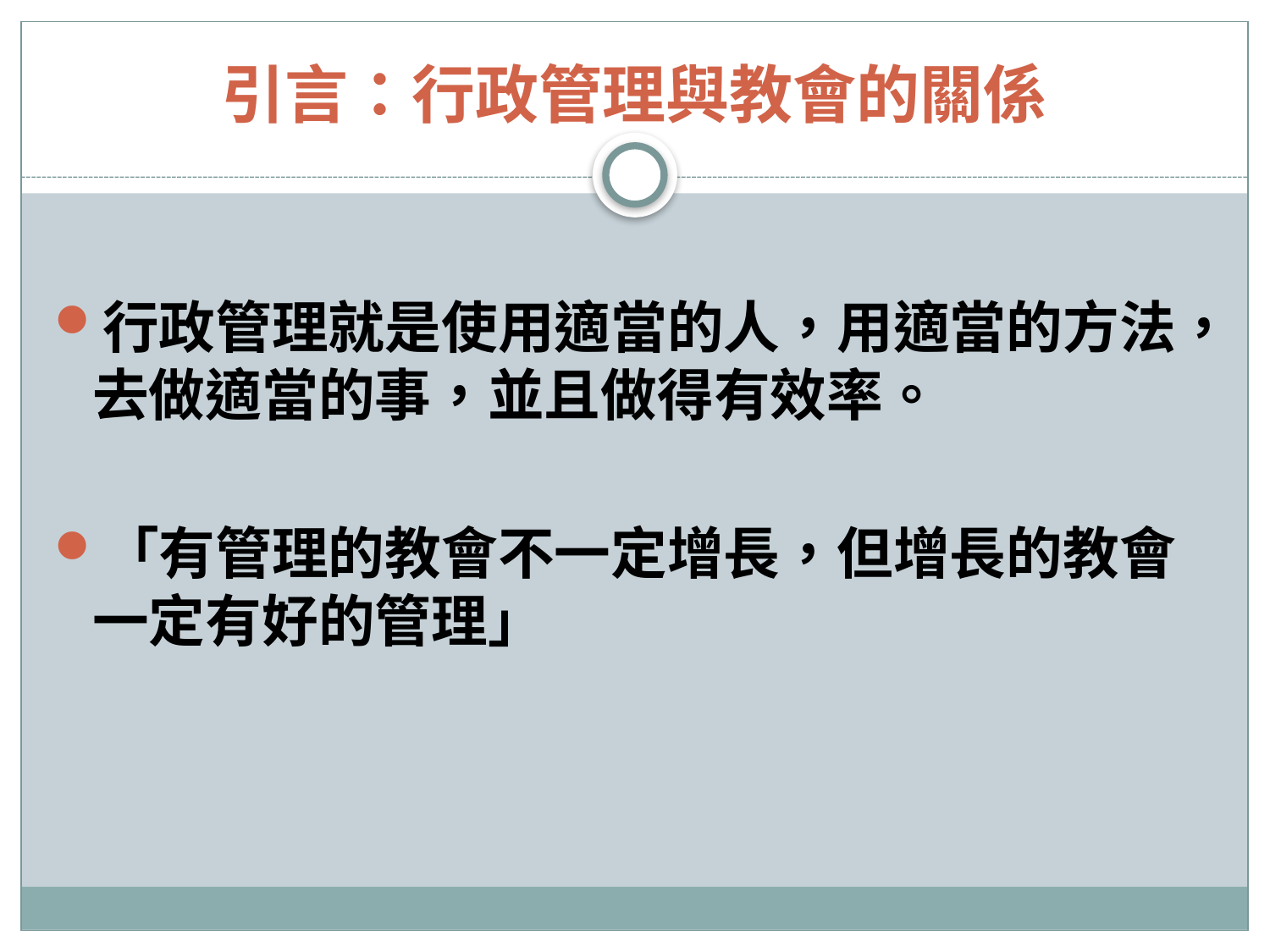

# 引言：行政管理與教會的關係
行政管理就是使用適當的人，用適當的方法，去做適當的事，並且做得有效率。

「有管理的教會不一定增長，但增長的教會一定有好的管理」